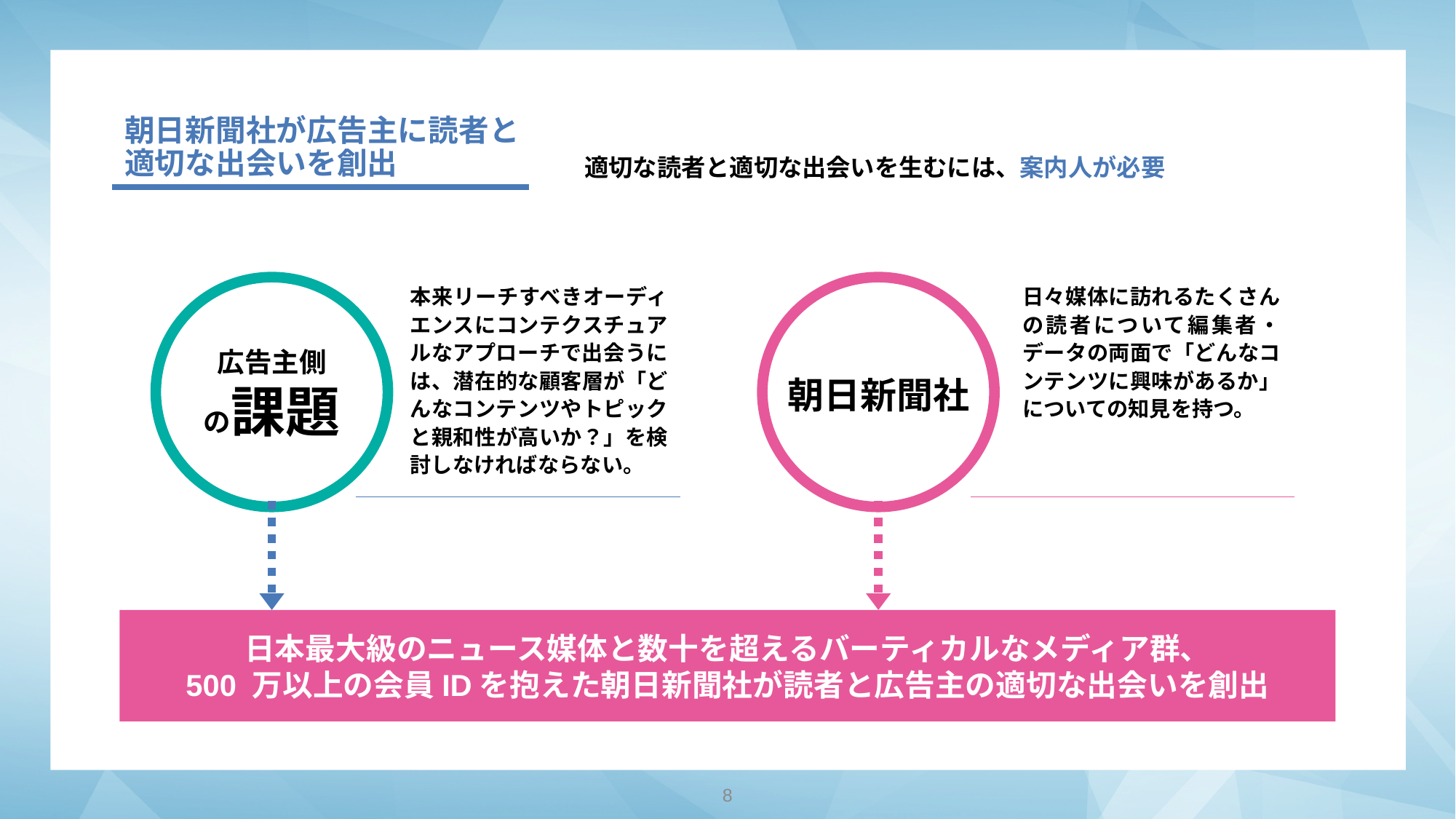

朝日新聞社が広告主に読者と
適切な出会いを創出
適切な読者と適切な出会いを生むには、案内人が必要
本来リーチすべきオーディエンスにコンテクスチュアルなアプローチで出会うには、潜在的な顧客層が「どんなコンテンツやトピックと親和性が高いか？」を検討しなければならない。
日々媒体に訪れるたくさんの読者について編集者・データの両面で「どんなコンテンツに興味があるか」についての知見を持つ。
広告主側
の課題
朝日新聞社
日本最大級のニュース媒体と数十を超えるバーティカルなメディア群、
500 万以上の会員IDを抱えた朝日新聞社が読者と広告主の適切な出会いを創出
8